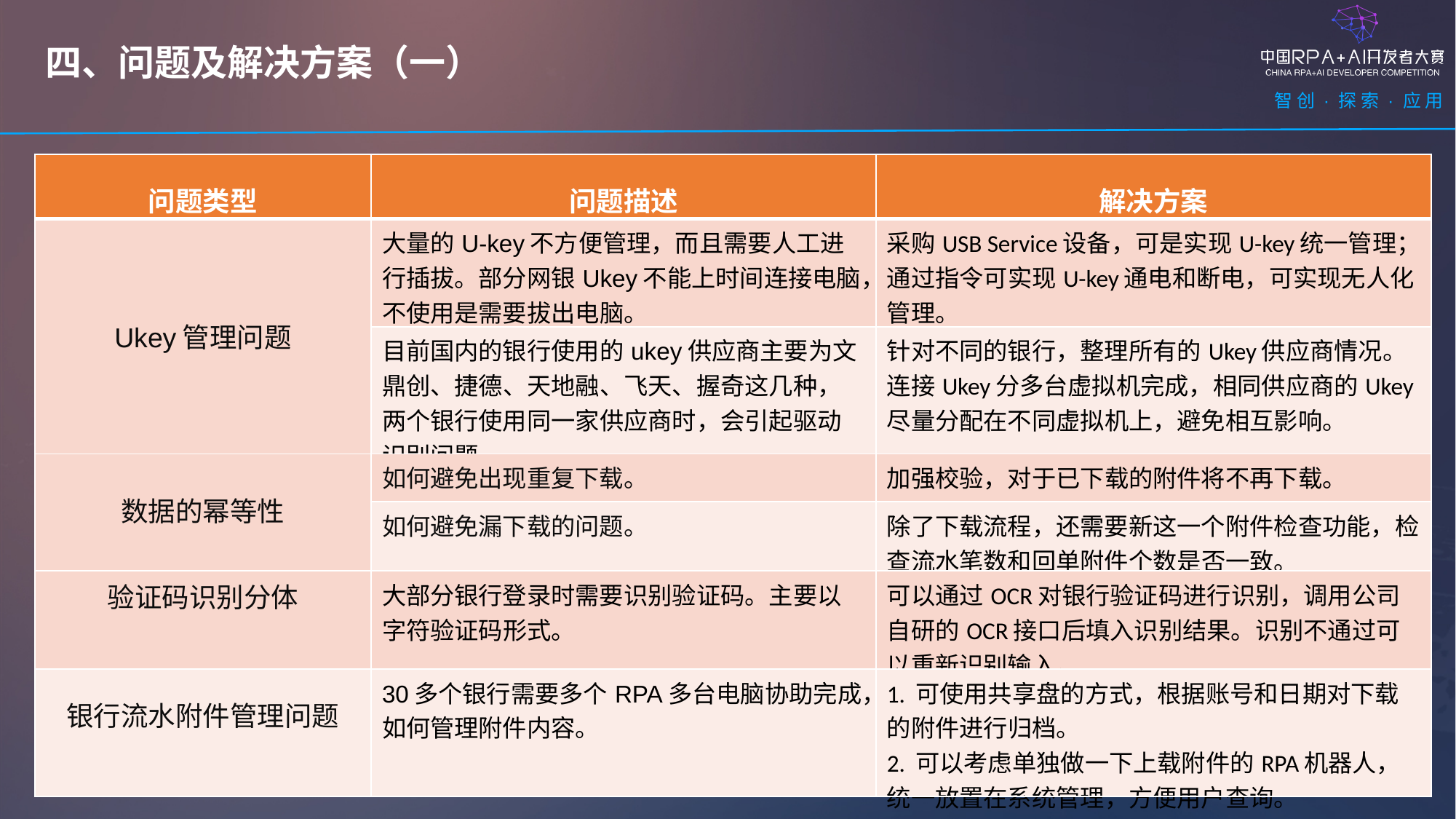

四、问题及解决方案（一）
| 问题类型 | 问题描述 | 解决方案 |
| --- | --- | --- |
| Ukey管理问题 | 大量的U-key不方便管理，而且需要人工进行插拔。部分网银Ukey不能上时间连接电脑，不使用是需要拔出电脑。 | 采购USB Service设备，可是实现U-key统一管理；通过指令可实现U-key通电和断电，可实现无人化管理。 |
|  | 目前国内的银行使用的ukey供应商主要为文鼎创、捷德、天地融、飞天、握奇这几种，两个银行使用同一家供应商时，会引起驱动识别问题。 | 针对不同的银行，整理所有的Ukey供应商情况。连接Ukey分多台虚拟机完成，相同供应商的Ukey尽量分配在不同虚拟机上，避免相互影响。 |
| 数据的幂等性 | 如何避免出现重复下载。 | 加强校验，对于已下载的附件将不再下载。 |
|  | 如何避免漏下载的问题。 | 除了下载流程，还需要新这一个附件检查功能，检查流水笔数和回单附件个数是否一致。 |
| 验证码识别分体 | 大部分银行登录时需要识别验证码。主要以字符验证码形式。 | 可以通过OCR对银行验证码进行识别，调用公司自研的OCR接口后填入识别结果。识别不通过可以重新识别输入。 |
| 银行流水附件管理问题 | 30多个银行需要多个RPA多台电脑协助完成，如何管理附件内容。 | 1. 可使用共享盘的方式，根据账号和日期对下载的附件进行归档。 2. 可以考虑单独做一下上载附件的RPA机器人，统一放置在系统管理，方便用户查询。 |